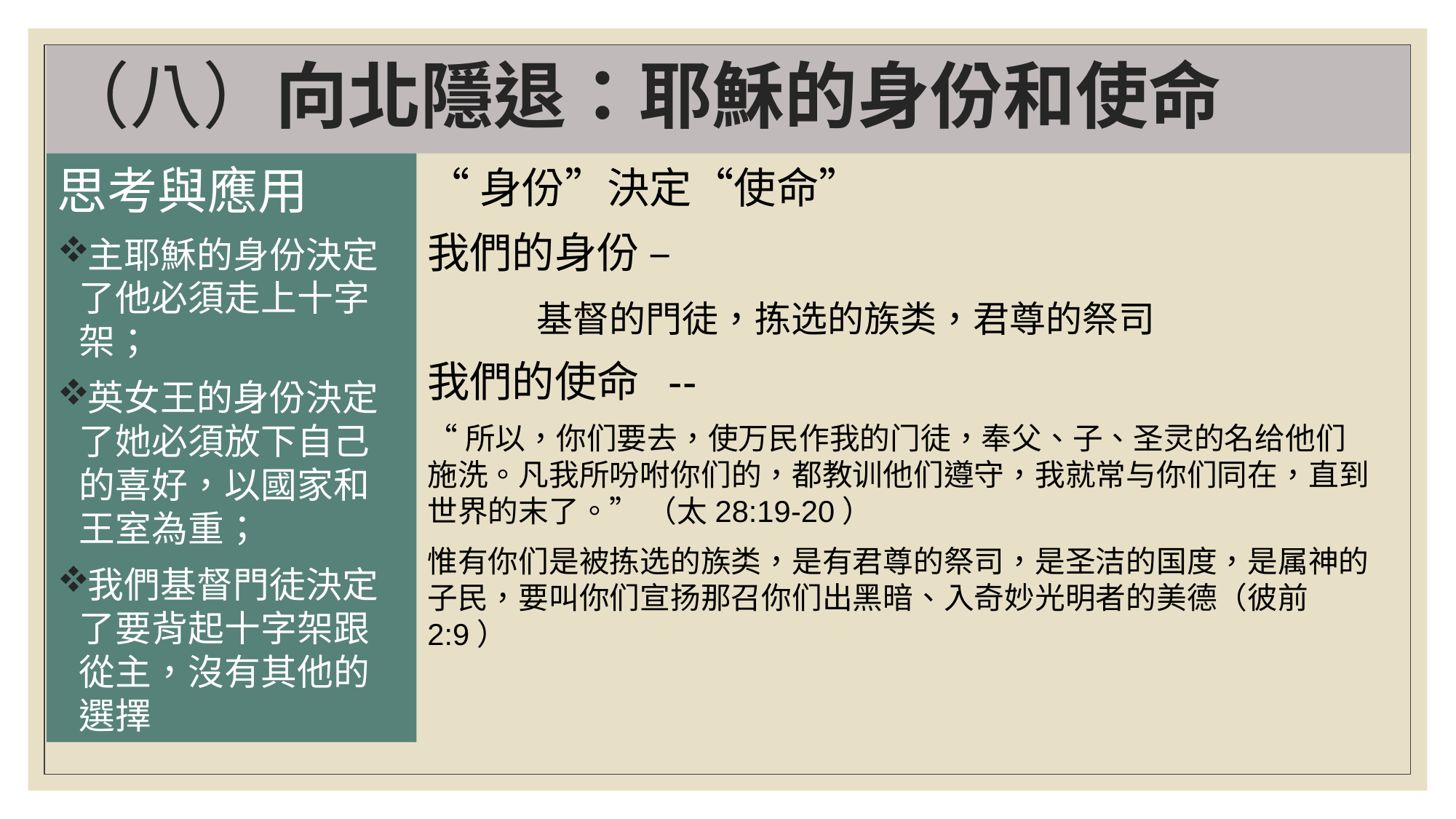

# （八）向北隱退：耶穌的身份和使命
思考與應用
主耶穌的身份決定了他必須走上十字架；
英女王的身份決定了她必須放下自己的喜好，以國家和王室為重；
我們基督門徒決定了要背起十字架跟從主，沒有其他的選擇
“身份”決定“使命”
我們的身份 –
	基督的門徒，拣选的族类，君尊的祭司
我們的使命  --
“所以，你们要去，使万民作我的门徒，奉父、子、圣灵的名给他们施洗。凡我所吩咐你们的，都教训他们遵守，我就常与你们同在，直到世界的末了。” （太28:19-20）
惟有你们是被拣选的族类，是有君尊的祭司，是圣洁的国度，是属神的子民，要叫你们宣扬那召你们出黑暗、入奇妙光明者的美德（彼前2:9）